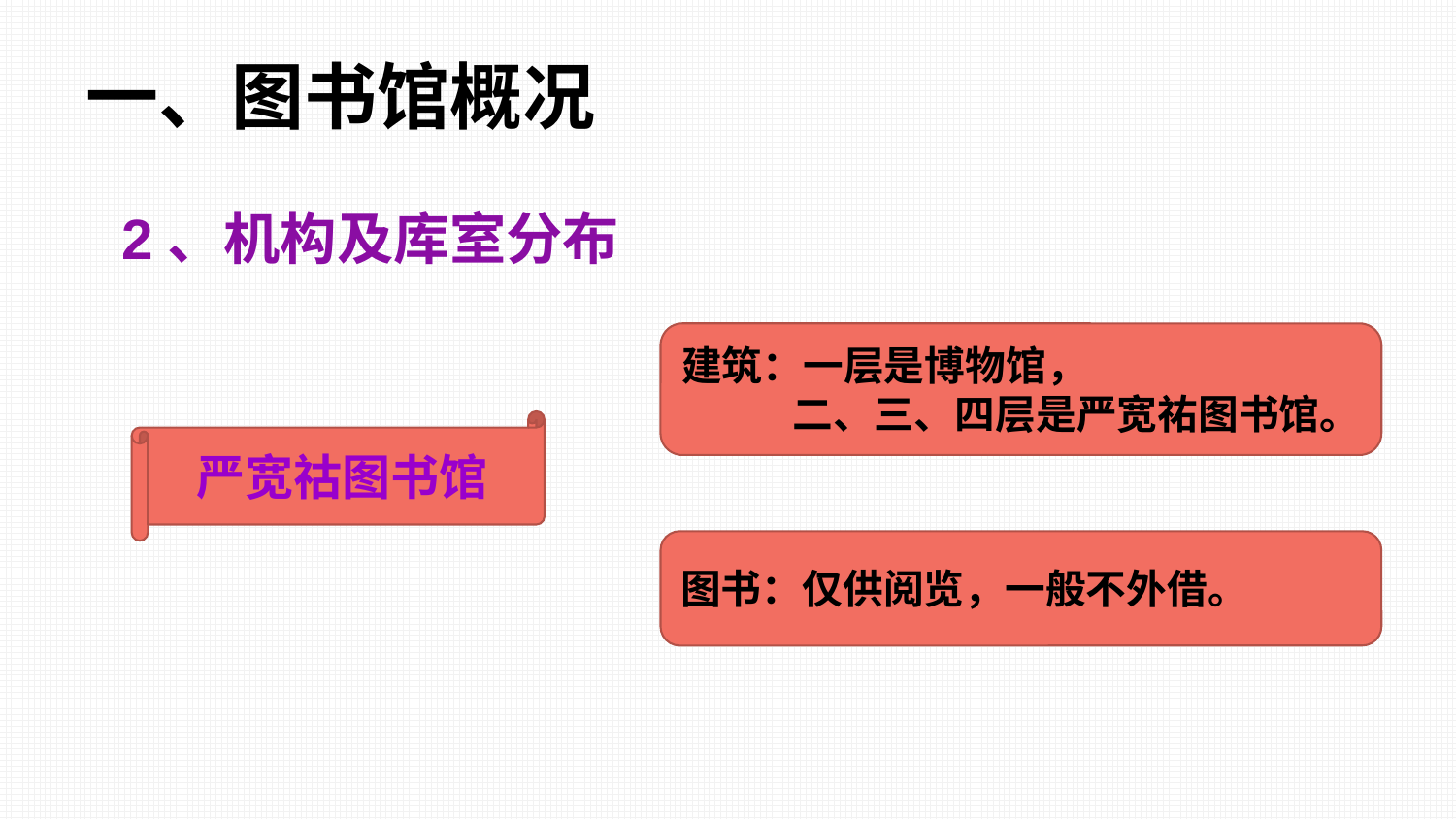

# 一、图书馆概况
2、机构及库室分布

建筑：一层是博物馆，
           二、三、四层是严宽祐图书馆。
严宽祜图书馆
图书：仅供阅览，一般不外借。